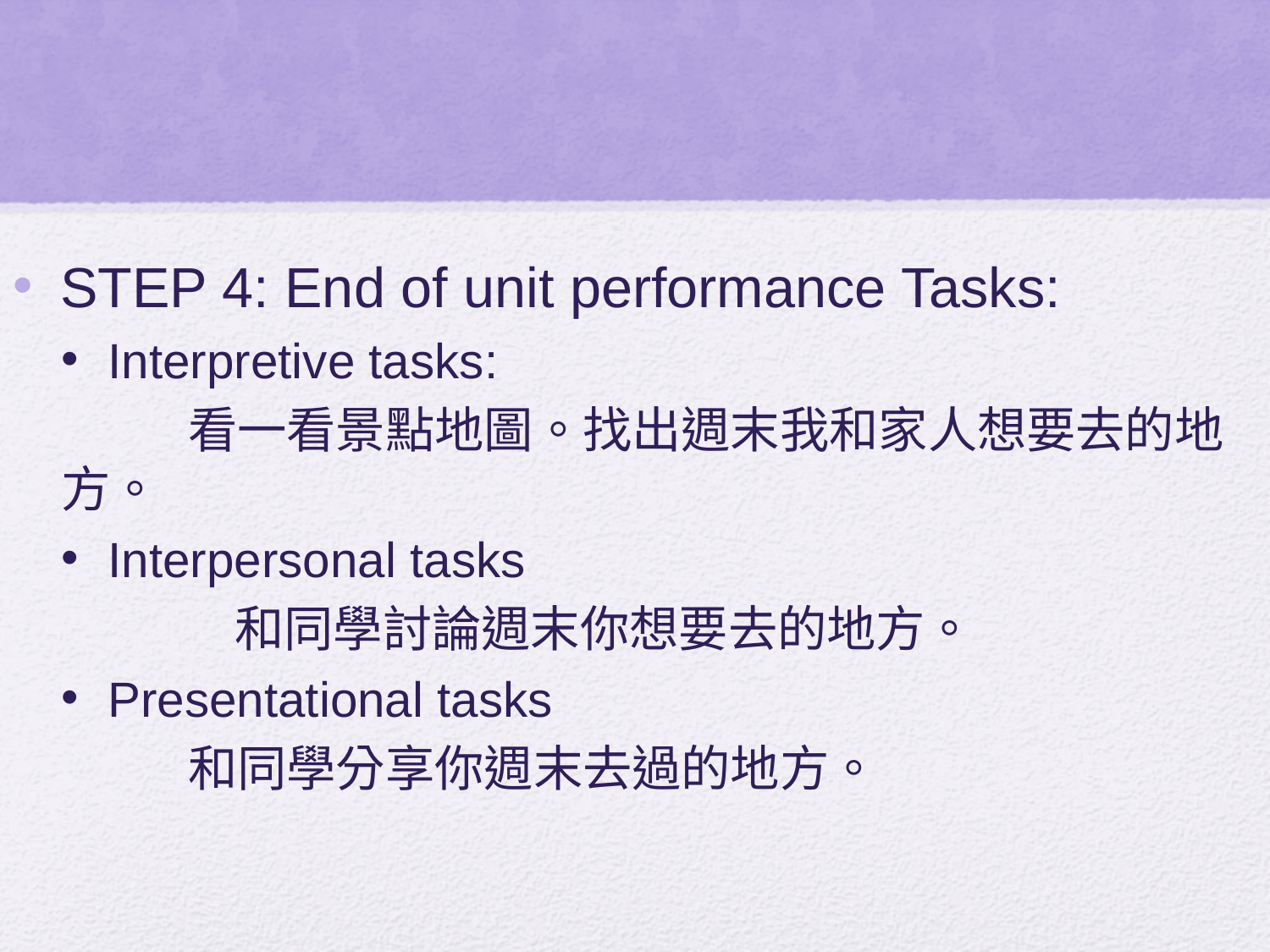

#
STEP 4: End of unit performance Tasks:
Interpretive tasks:
	看一看景點地圖。找出週末我和家人想要去的地方。
Interpersonal tasks
	和同學討論週末你想要去的地方。
Presentational tasks
	和同學分享你週末去過的地方。